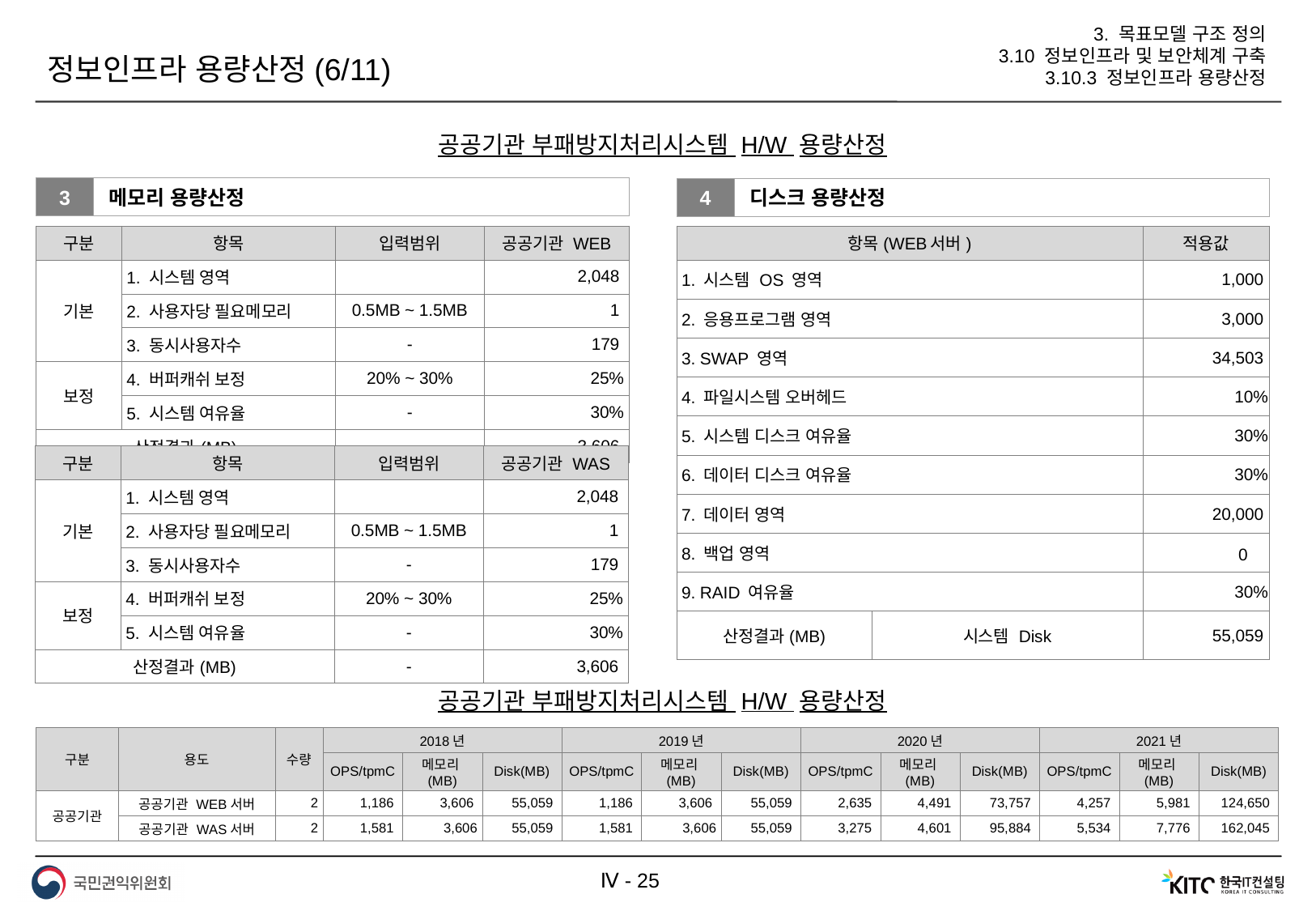

3. 목표모델 구조 정의
3.10 정보인프라 및 보안체계 구축
3.10.3 정보인프라 용량산정
정보인프라 용량산정(6/11)
공공기관 부패방지처리시스템 H/W 용량산정
3
 메모리 용량산정
4
 디스크 용량산정
| 구분 | 항목 | 입력범위 | 공공기관 WEB |
| --- | --- | --- | --- |
| 기본 | 1. 시스템 영역 |  | 2,048 |
|  | 2. 사용자당 필요메모리 | 0.5MB ~ 1.5MB | 1 |
|  | 3. 동시사용자수 | - | 179 |
| 보정 | 4. 버퍼캐쉬 보정 | 20% ~ 30% | 25% |
|  | 5. 시스템 여유율 | - | 30% |
| 산정결과(MB) |  | - | 3,606 |
| 항목(WEB서버) |  | 적용값 |
| --- | --- | --- |
| 1. 시스템 OS 영역 |  | 1,000 |
| 2. 응용프로그램 영역 |  | 3,000 |
| 3. SWAP 영역 |  | 34,503 |
| 4. 파일시스템 오버헤드 |  | 10% |
| 5. 시스템 디스크 여유율 |  | 30% |
| 6. 데이터 디스크 여유율 |  | 30% |
| 7. 데이터 영역 |  | 20,000 |
| 8. 백업 영역 |  | 0 |
| 9. RAID 여유율 |  | 30% |
| 산정결과(MB) | 시스템 Disk | 55,059 |
| 구분 | 항목 | 입력범위 | 공공기관 WAS |
| --- | --- | --- | --- |
| 기본 | 1. 시스템 영역 |  | 2,048 |
|  | 2. 사용자당 필요메모리 | 0.5MB ~ 1.5MB | 1 |
|  | 3. 동시사용자수 | - | 179 |
| 보정 | 4. 버퍼캐쉬 보정 | 20% ~ 30% | 25% |
|  | 5. 시스템 여유율 | - | 30% |
| 산정결과(MB) |  | - | 3,606 |
공공기관 부패방지처리시스템 H/W 용량산정
| 구분 | 용도 | 수량 | 2018년 |  |  | 2019년 |  |  | 2020년 |  |  | 2021년 |  |  |
| --- | --- | --- | --- | --- | --- | --- | --- | --- | --- | --- | --- | --- | --- | --- |
|  |  |  | OPS/tpmC | 메모리(MB) | Disk(MB) | OPS/tpmC | 메모리(MB) | Disk(MB) | OPS/tpmC | 메모리(MB) | Disk(MB) | OPS/tpmC | 메모리(MB) | Disk(MB) |
| 공공기관 | 공공기관 WEB서버 | 2 | 1,186 | 3,606 | 55,059 | 1,186 | 3,606 | 55,059 | 2,635 | 4,491 | 73,757 | 4,257 | 5,981 | 124,650 |
|  | 공공기관 WAS서버 | 2 | 1,581 | 3,606 | 55,059 | 1,581 | 3,606 | 55,059 | 3,275 | 4,601 | 95,884 | 5,534 | 7,776 | 162,045 |